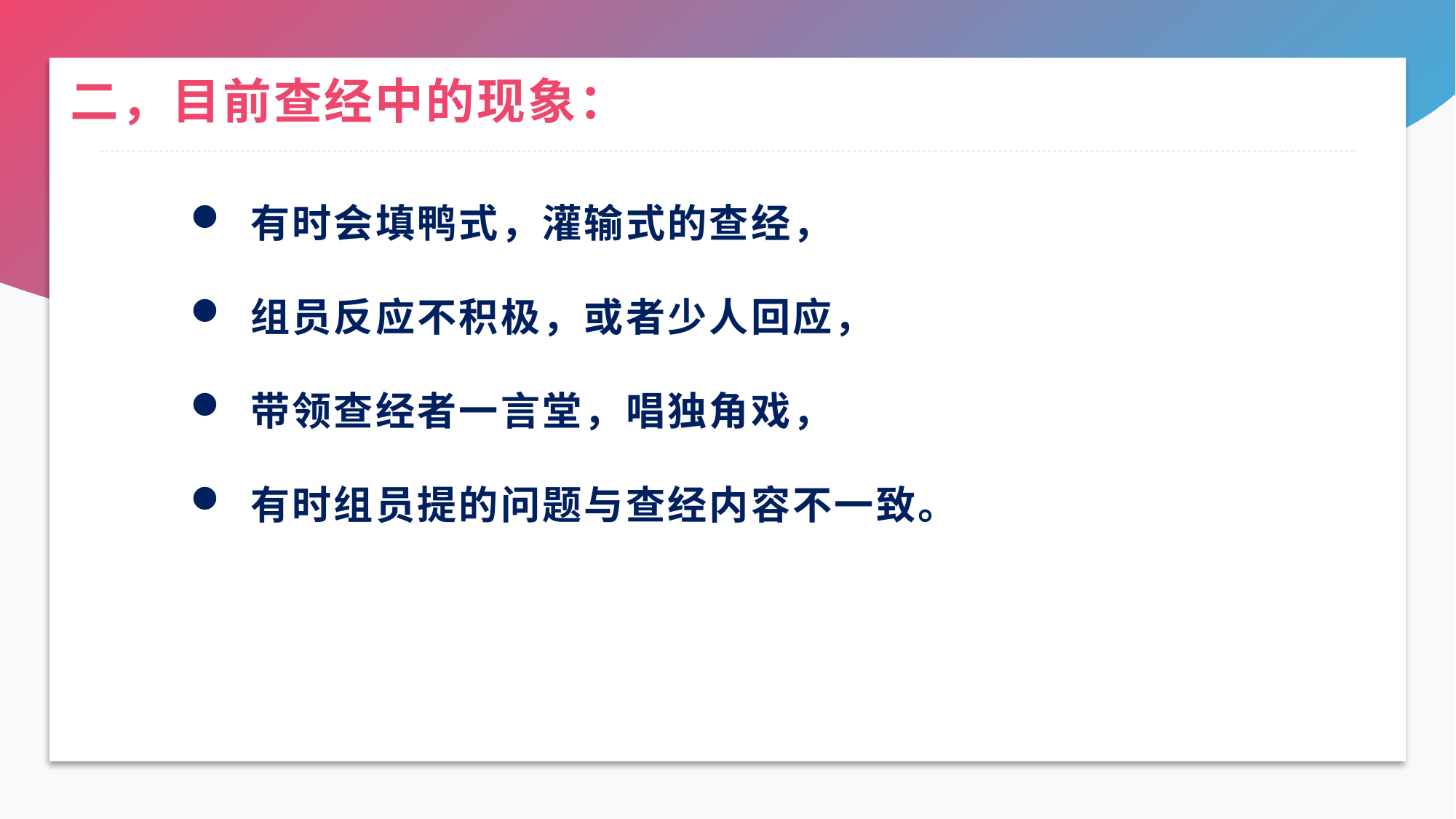

# 二，目前查经中的现象：
 有时会填鸭式，灌输式的查经，
 组员反应不积极，或者少人回应，
 带领查经者一言堂，唱独角戏，
 有时组员提的问题与查经内容不一致。